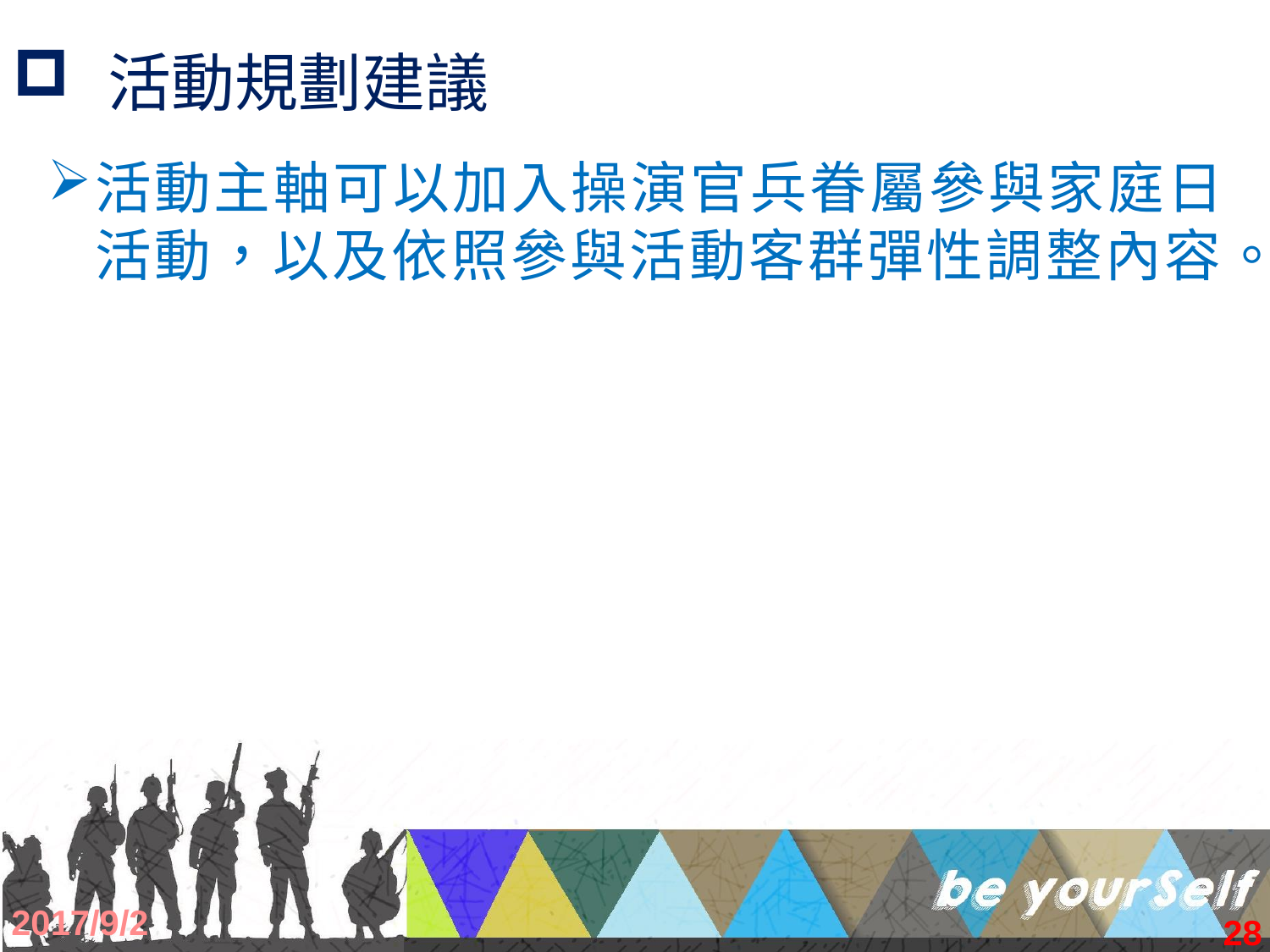

# 活動規劃建議
活動主軸可以加入操演官兵眷屬參與家庭日活動，以及依照參與活動客群彈性調整內容。

2017/9/2
28